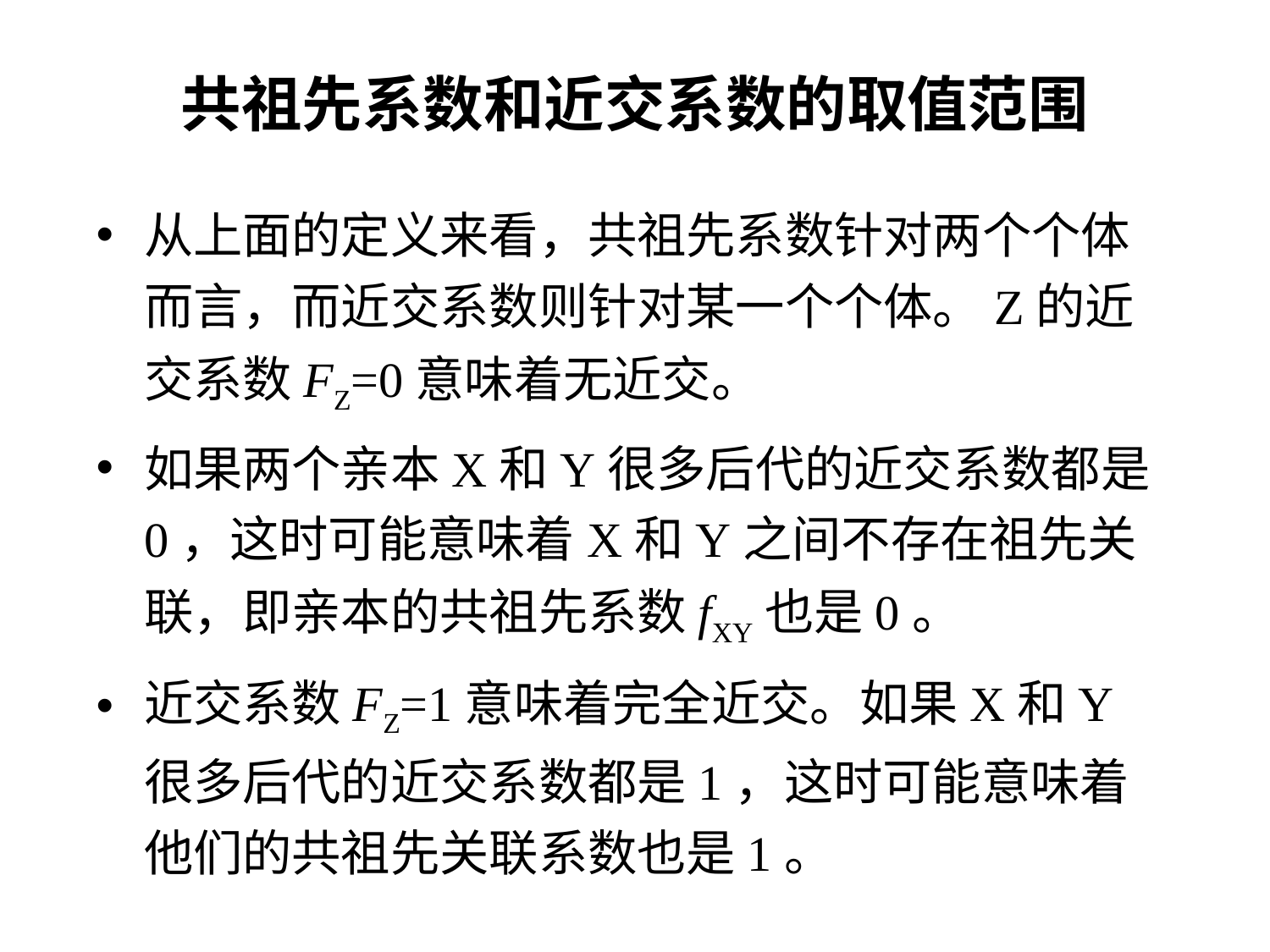

# 共祖先系数和近交系数的取值范围
从上面的定义来看，共祖先系数针对两个个体而言，而近交系数则针对某一个个体。Z的近交系数FZ=0意味着无近交。
如果两个亲本X和Y很多后代的近交系数都是0，这时可能意味着X和Y之间不存在祖先关联，即亲本的共祖先系数fXY也是0。
近交系数FZ=1意味着完全近交。如果X和Y很多后代的近交系数都是1，这时可能意味着他们的共祖先关联系数也是1。